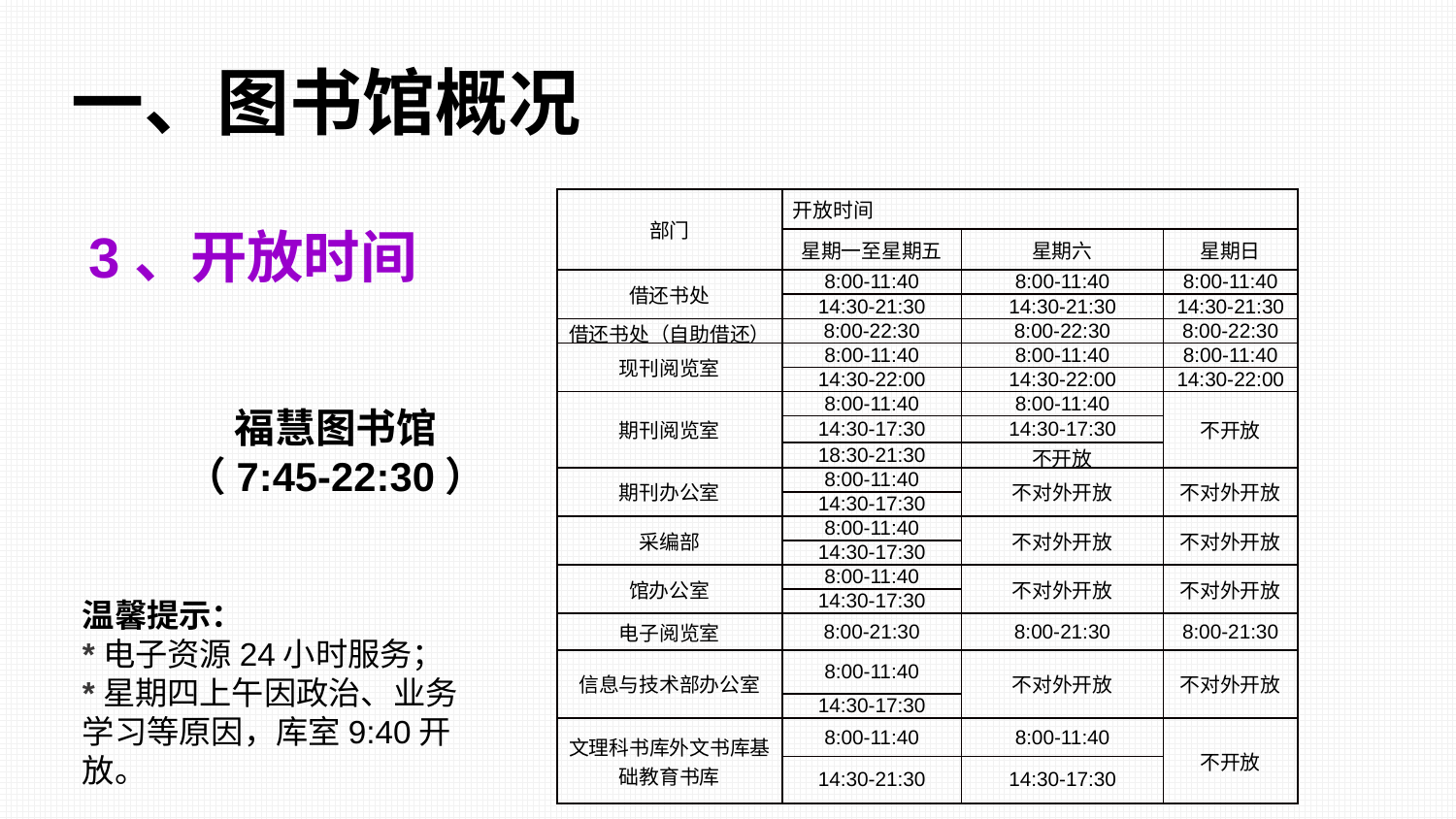

一、图书馆概况
| 部门 | 开放时间 |  |  |
| --- | --- | --- | --- |
|  | 星期一至星期五 | 星期六 | 星期日 |
| 借还书处 | 8:00-11:40 | 8:00-11:40 | 8:00-11:40 |
|  | 14:30-21:30 | 14:30-21:30 | 14:30-21:30 |
| 借还书处（自助借还） | 8:00-22:30 | 8:00-22:30 | 8:00-22:30 |
| 现刊阅览室 | 8:00-11:40 | 8:00-11:40 | 8:00-11:40 |
|  | 14:30-22:00 | 14:30-22:00 | 14:30-22:00 |
| 期刊阅览室 | 8:00-11:40 | 8:00-11:40 | 不开放 |
|  | 14:30-17:30 | 14:30-17:30 |  |
|  | 18:30-21:30 | 不开放 |  |
| 期刊办公室 | 8:00-11:40 | 不对外开放 | 不对外开放 |
|  | 14:30-17:30 |  |  |
| 采编部 | 8:00-11:40 | 不对外开放 | 不对外开放 |
|  | 14:30-17:30 |  |  |
| 馆办公室 | 8:00-11:40 | 不对外开放 | 不对外开放 |
|  | 14:30-17:30 |  |  |
| 电子阅览室 | 8:00-21:30 | 8:00-21:30 | 8:00-21:30 |
| 信息与技术部办公室 | 8:00-11:40 | 不对外开放 | 不对外开放 |
|  | 14:30-17:30 |  |  |
| 文理科书库外文书库基础教育书库 | 8:00-11:40 | 8:00-11:40 | 不开放 |
|  | 14:30-21:30 | 14:30-17:30 |  |
3、开放时间
福慧图书馆
（7:45-22:30）
温馨提示：
*电子资源24小时服务；
*星期四上午因政治、业务学习等原因，库室9:40开放。